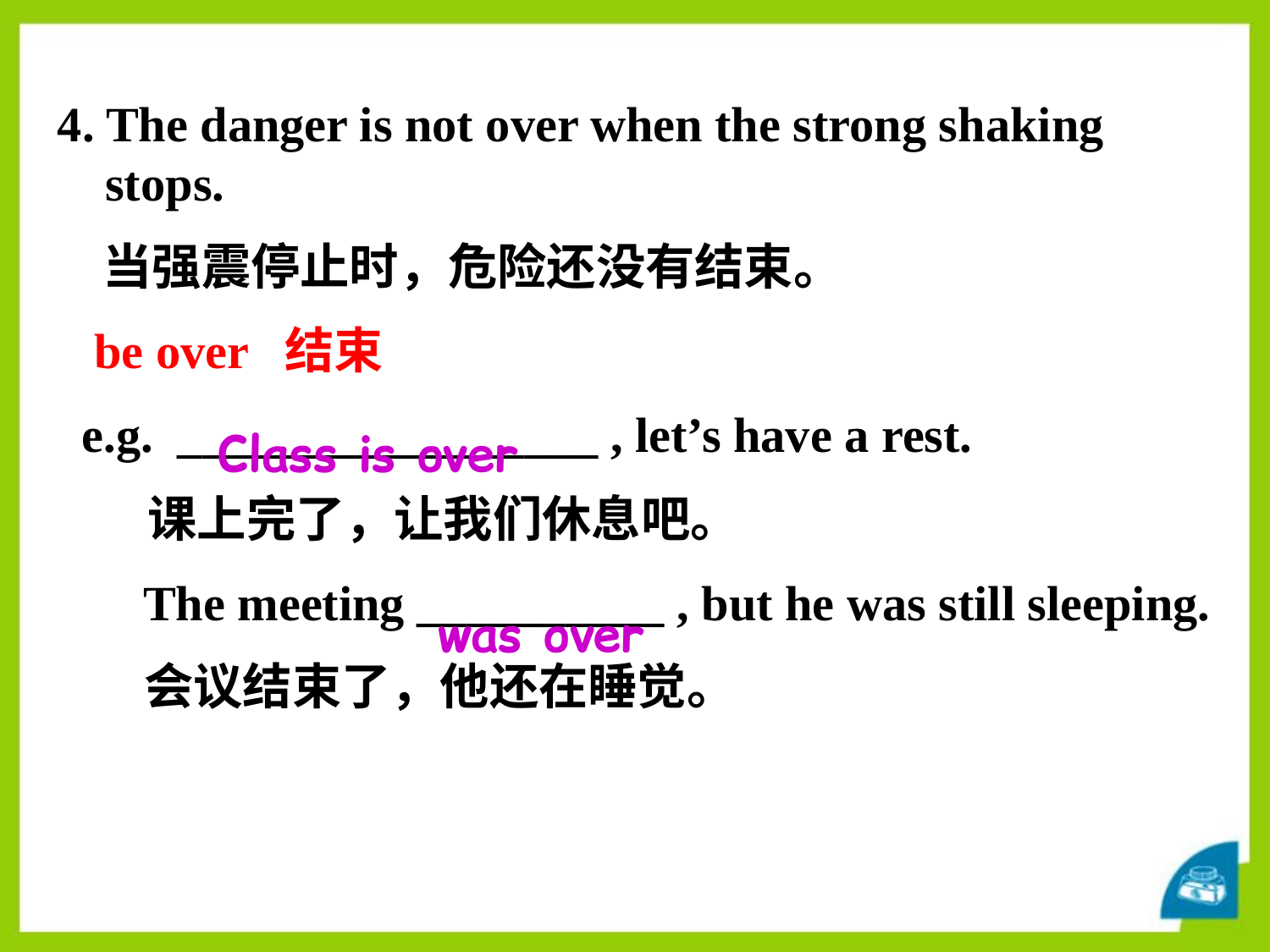

4. The danger is not over when the strong shaking stops.
   当强震停止时，危险还没有结束。
   be over  结束
  e.g.  _________________ , let’s have a rest.
       课上完了，让我们休息吧。
       The meeting __________ , but he was still sleeping.
           会议结束了，他还在睡觉。
Class is over
was over